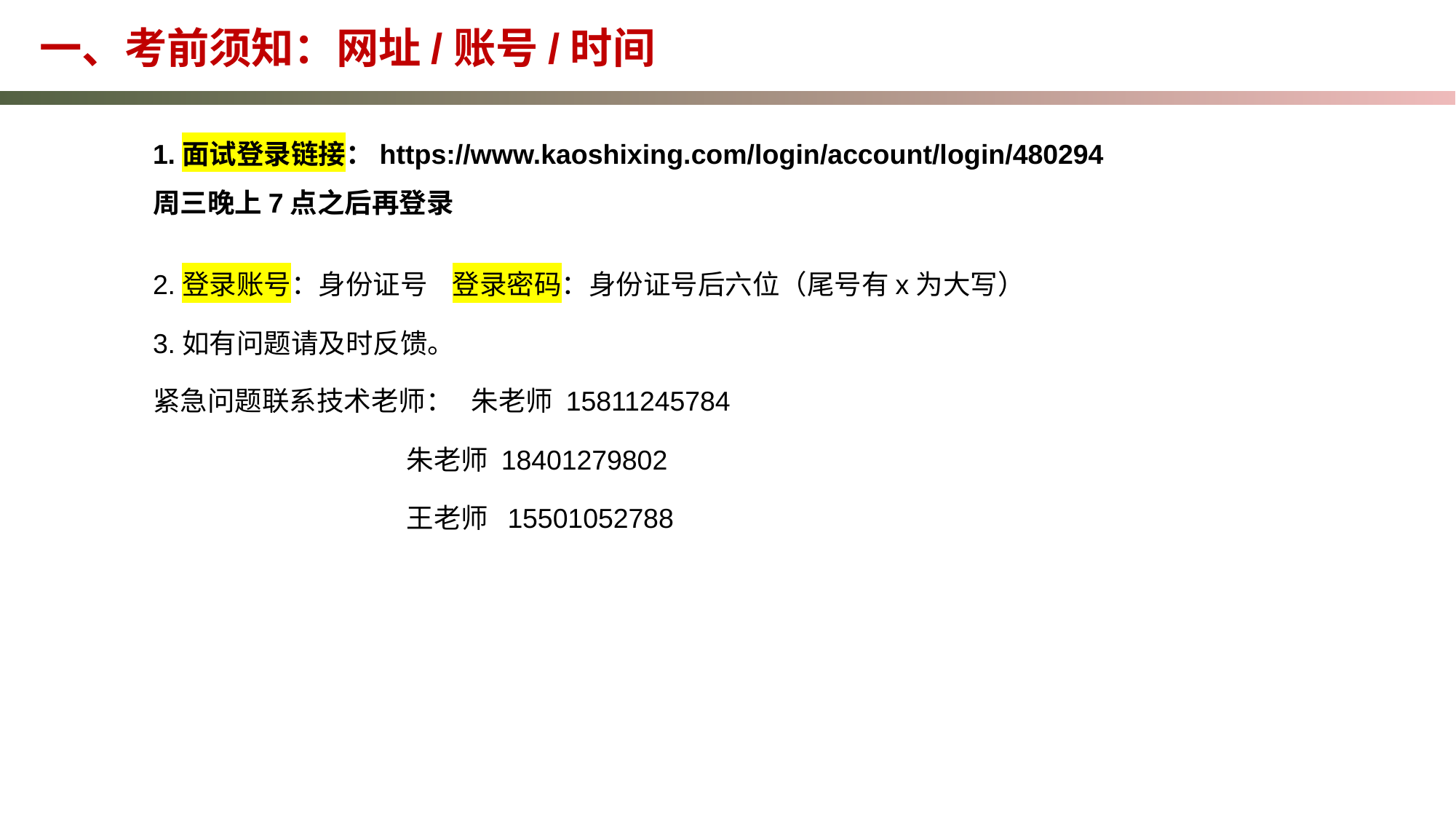

一、考前须知：网址/账号/时间
1.面试登录链接：https://www.kaoshixing.com/login/account/login/480294
周三晚上7点之后再登录
2.登录账号：身份证号    登录密码：身份证号后六位（尾号有x为大写）
3.如有问题请及时反馈。
紧急问题联系技术老师：   朱老师 15811245784
                                        朱老师 18401279802
                                        王老师  15501052788